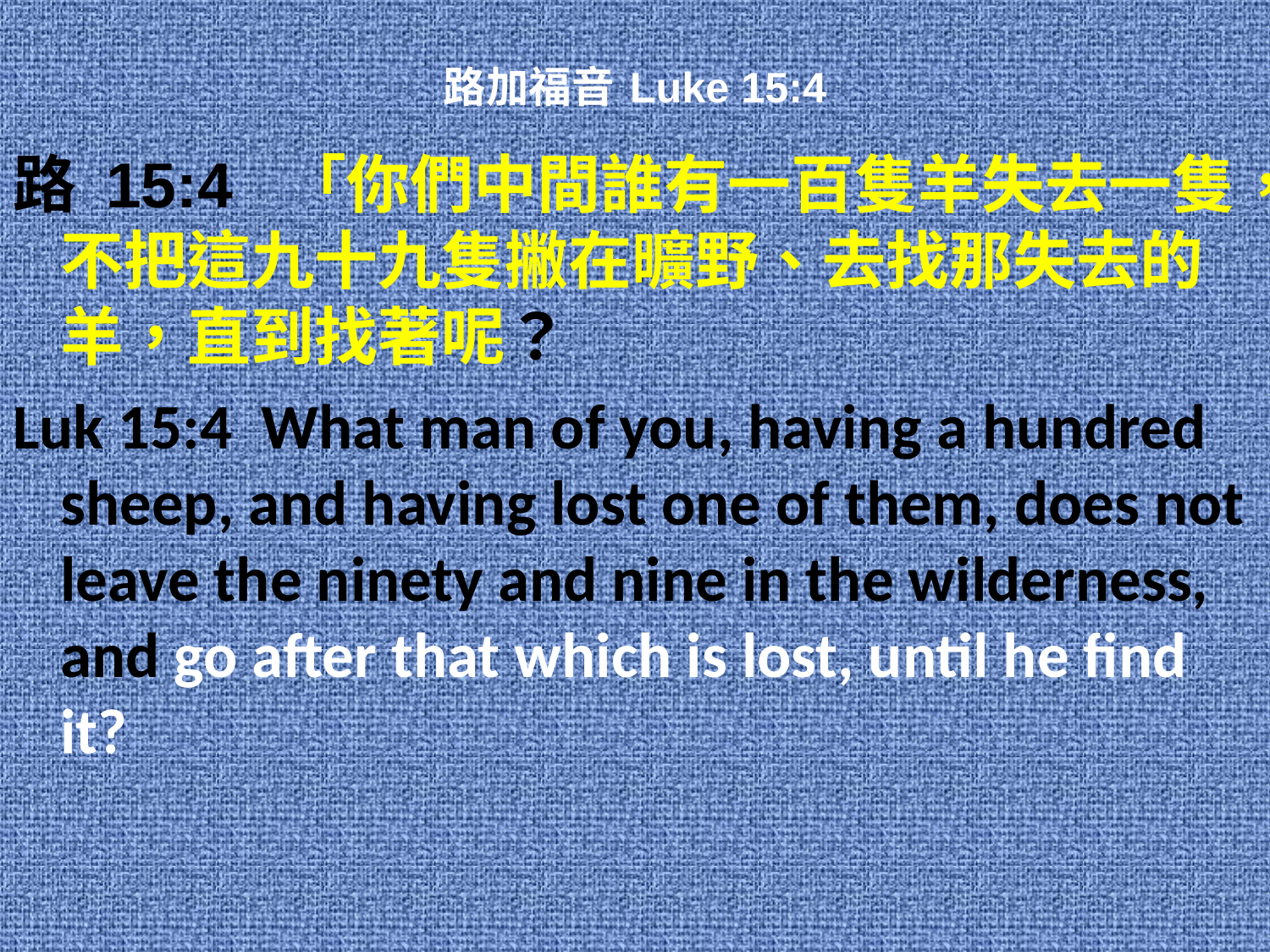

# 路加福音 Luke 15:4
路 15:4  「你們中間誰有一百隻羊失去一隻，不把這九十九隻撇在曠野、去找那失去的羊，直到找著呢？
Luk 15:4  What man of you, having a hundred sheep, and having lost one of them, does not leave the ninety and nine in the wilderness, and go after that which is lost, until he find it?